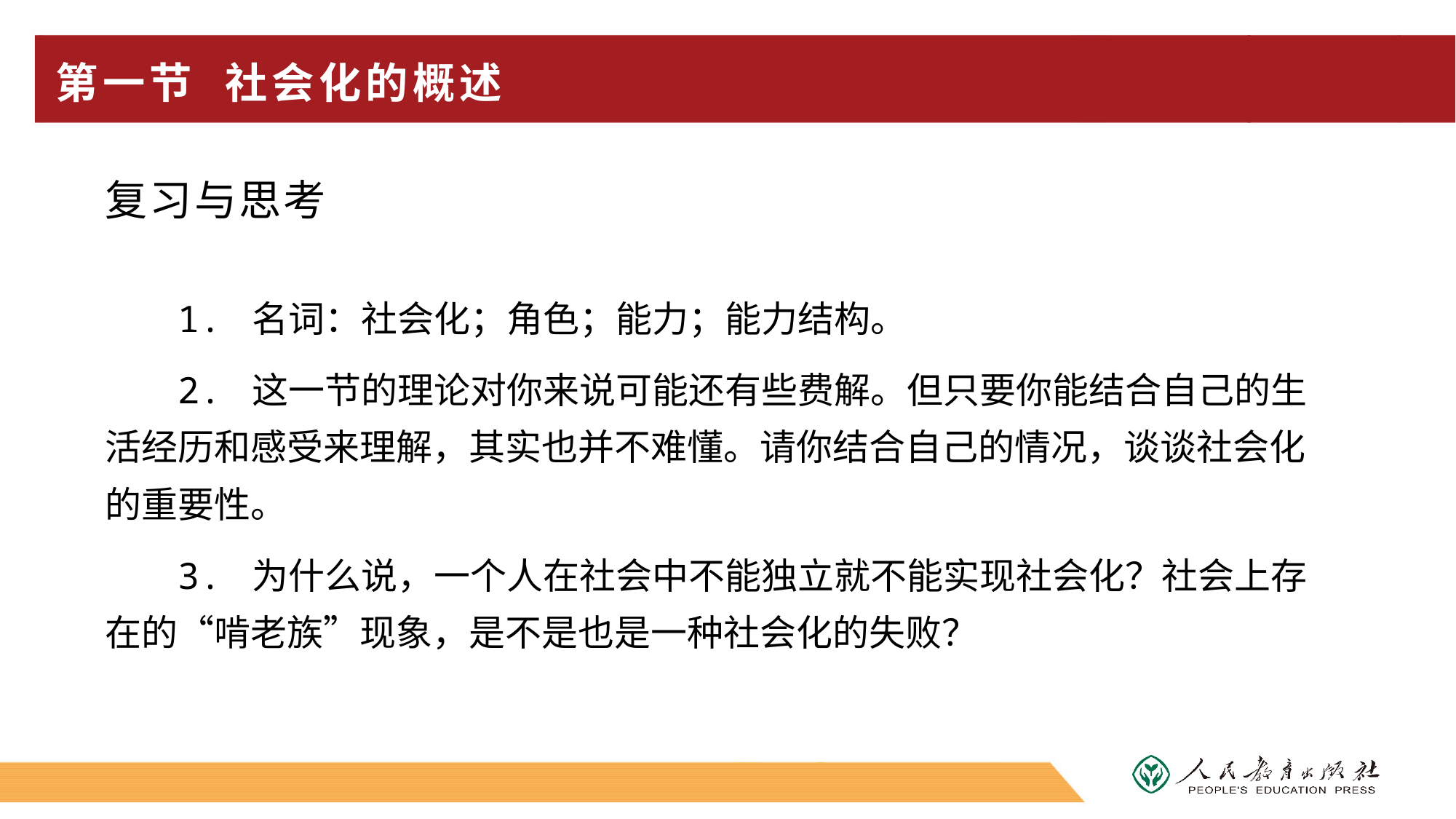

# 第一节  社会化的概述
复习与思考
1. 名词：社会化；角色；能力；能力结构。
2. 这一节的理论对你来说可能还有些费解。但只要你能结合自己的生活经历和感受来理解，其实也并不难懂。请你结合自己的情况，谈谈社会化的重要性。
3. 为什么说，一个人在社会中不能独立就不能实现社会化？社会上存在的“啃老族”现象，是不是也是一种社会化的失败？